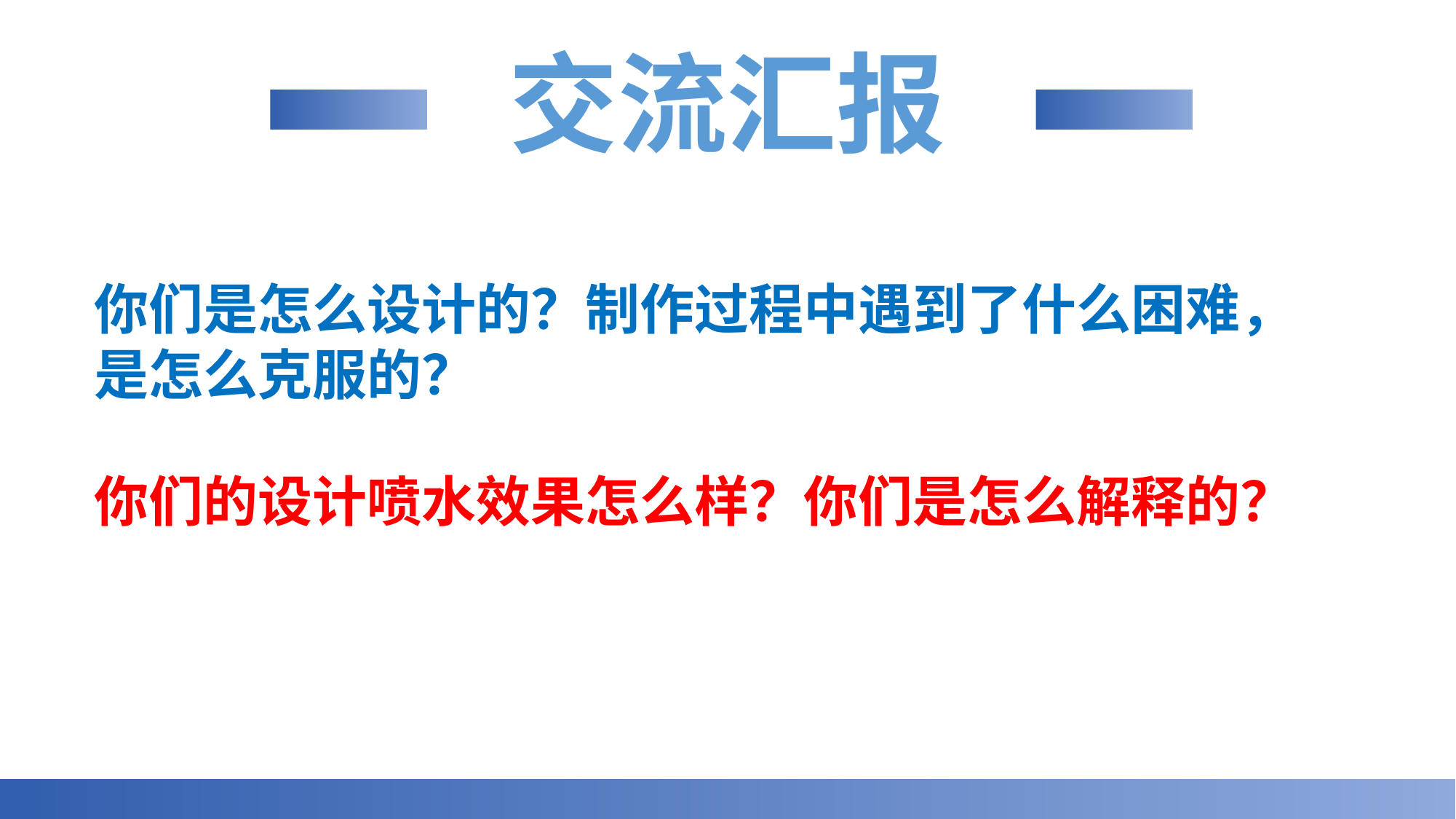

交流汇报

你们是怎么设计的？制作过程中遇到了什么困难，是怎么克服的？
你们的设计喷水效果怎么样？你们是怎么解释的？